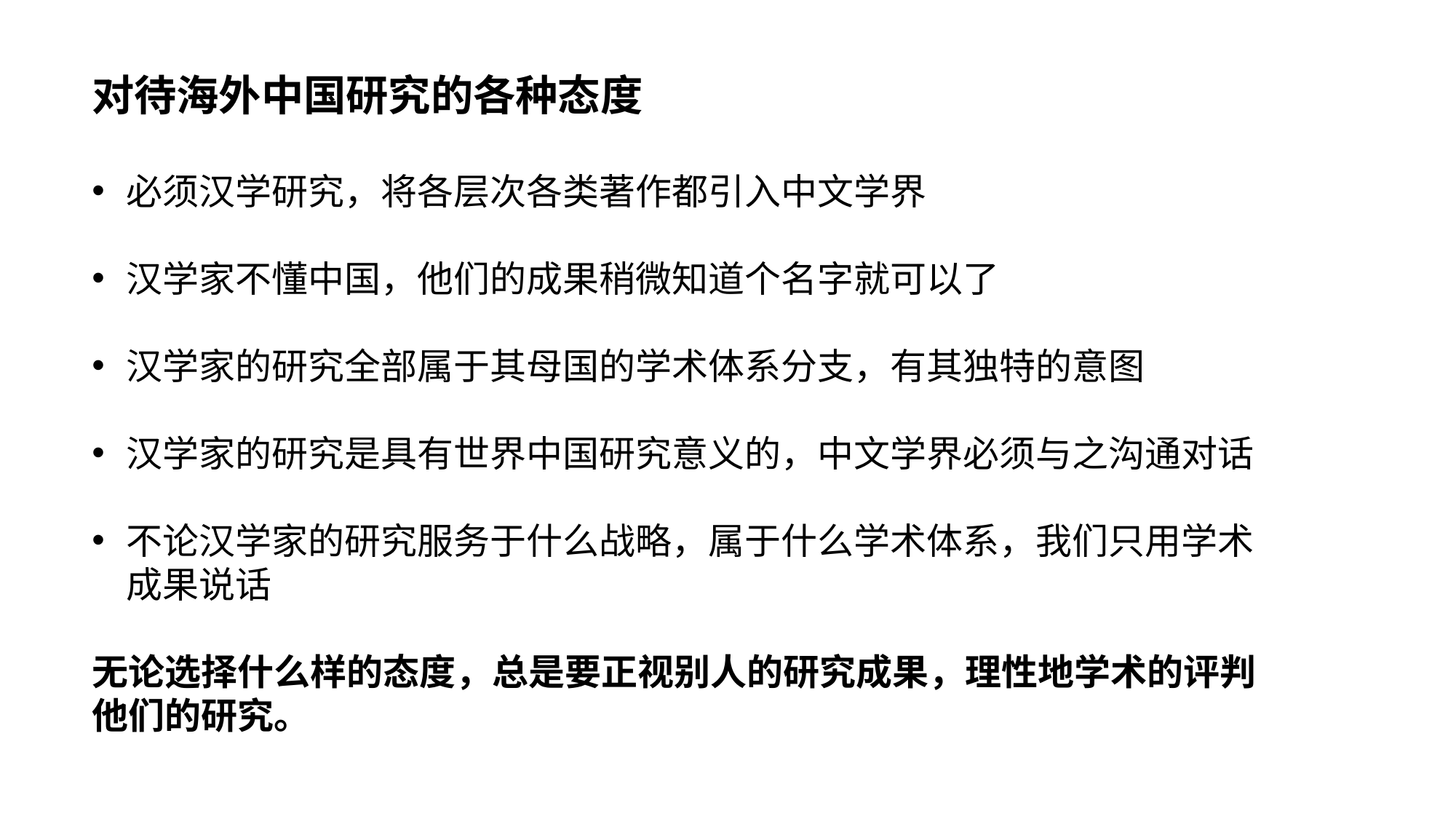

对待海外中国研究的各种态度
必须汉学研究，将各层次各类著作都引入中文学界

汉学家不懂中国，他们的成果稍微知道个名字就可以了

汉学家的研究全部属于其母国的学术体系分支，有其独特的意图

汉学家的研究是具有世界中国研究意义的，中文学界必须与之沟通对话

不论汉学家的研究服务于什么战略，属于什么学术体系，我们只用学术成果说话

无论选择什么样的态度，总是要正视别人的研究成果，理性地学术的评判他们的研究。